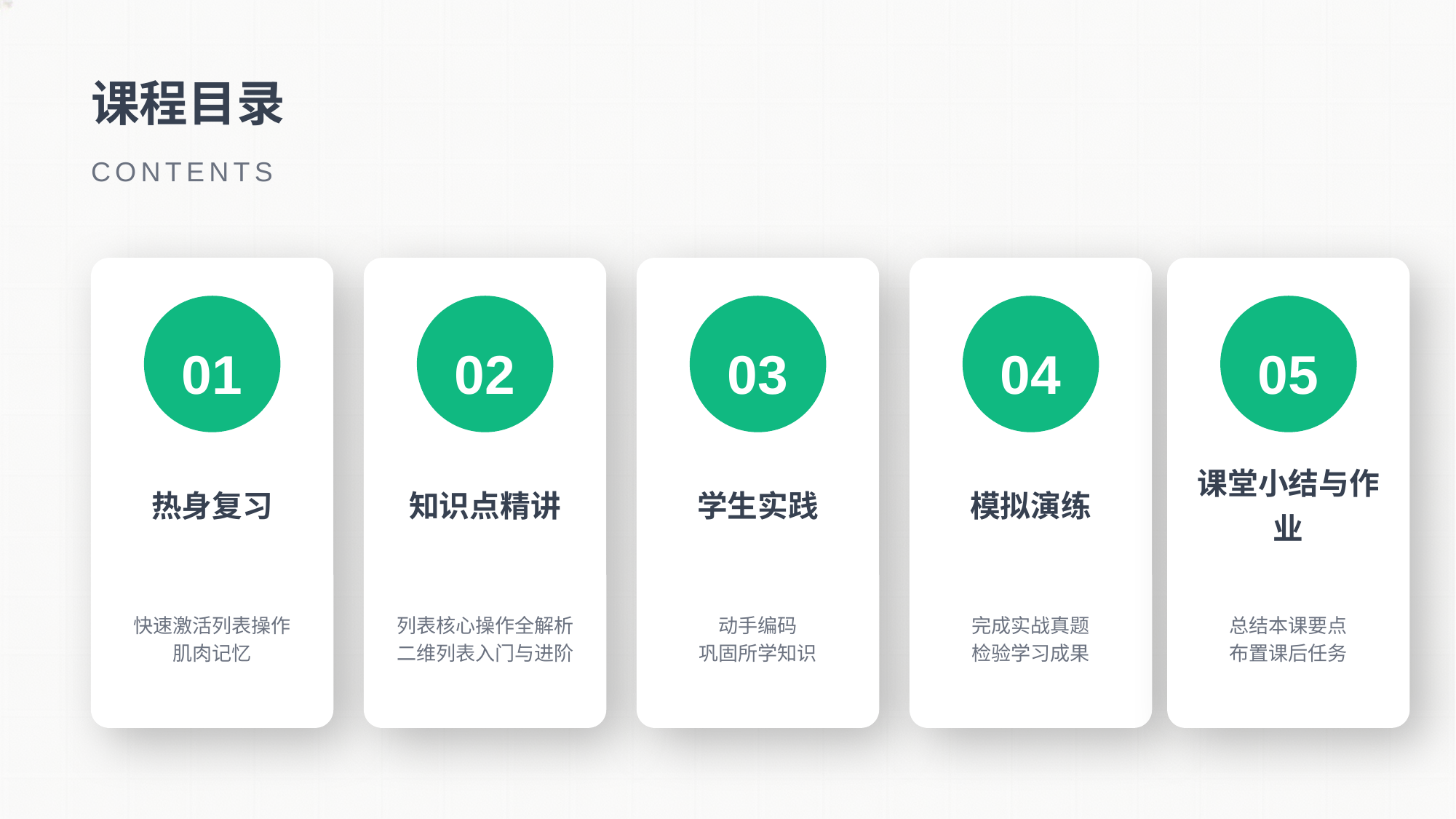

课程目录
CONTENTS

01
02
03
04
05
热身复习
知识点精讲
学生实践
模拟演练
课堂小结与作业
快速激活列表操作
肌肉记忆
列表核心操作全解析
二维列表入门与进阶
动手编码
巩固所学知识
完成实战真题
检验学习成果
总结本课要点
布置课后任务